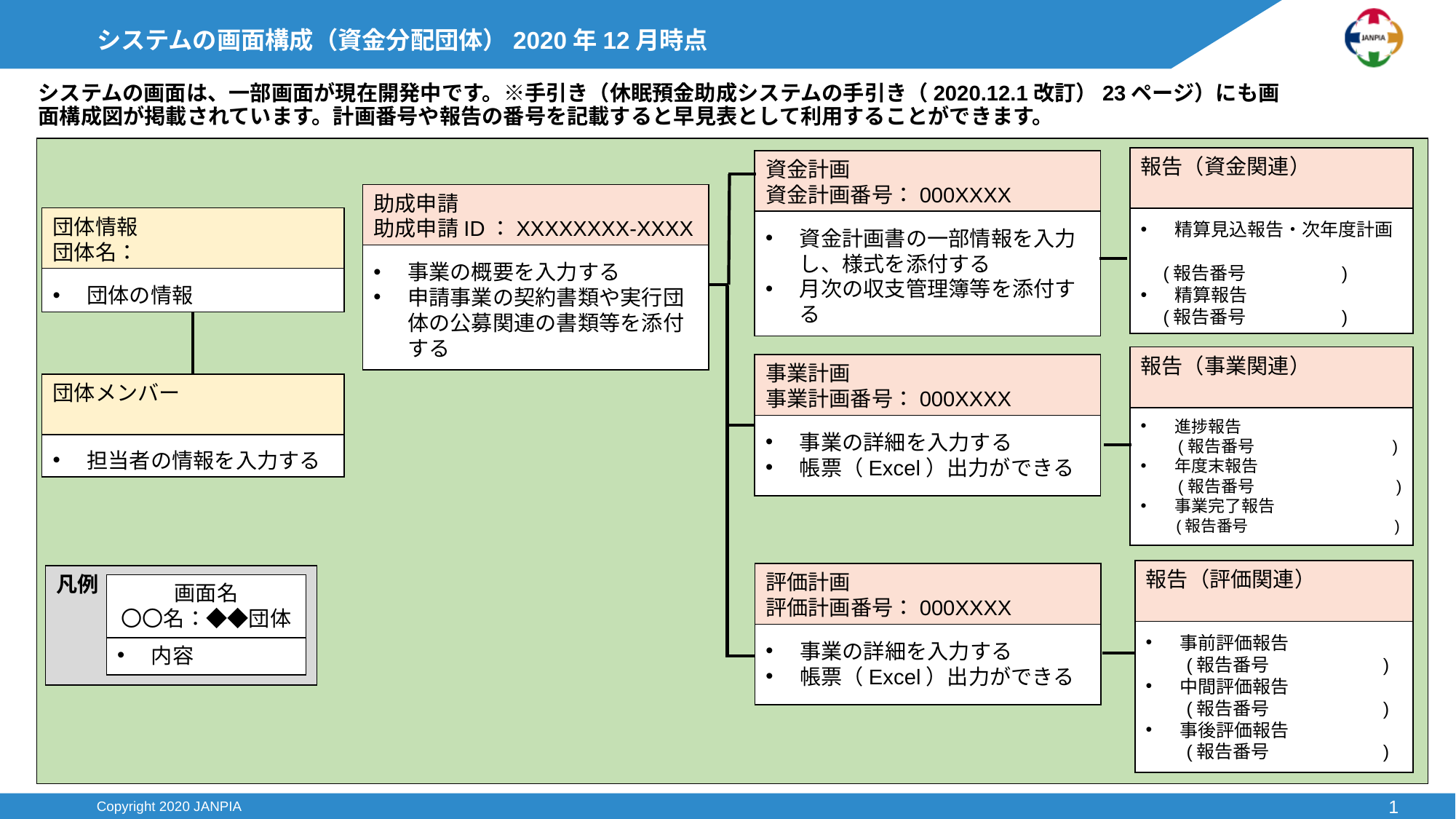

# システムの画面構成（資金分配団体）2020年12月時点
システムの画面は、一部画面が現在開発中です。※手引き（休眠預金助成システムの手引き（2020.12.1改訂）23ページ）にも画面構成図が掲載されています。計画番号や報告の番号を記載すると早見表として利用することができます。

報告（資金関連）

精算見込報告・次年度計画
　(報告番号　　　　　)
精算報告
　(報告番号　　　　　)
資金計画
資金計画番号：000XXXX

資金計画書の一部情報を入力し、様式を添付する
月次の収支管理簿等を添付する
助成申請
助成申請ID：XXXXXXXX-XXXX

事業の概要を入力する
申請事業の契約書類や実行団体の公募関連の書類等を添付する
団体情報
団体名：

団体の情報
報告（事業関連）

進捗報告
　　(報告番号　　　　　　　　)
年度末報告
　　(報告番号　　　　 　　　　)
事業完了報告
　　(報告番号　　　　　　　　　)
事業計画
事業計画番号：000XXXX

事業の詳細を入力する
帳票（Excel）出力ができる
団体メンバー

担当者の情報を入力する
報告（評価関連）

事前評価報告
　　(報告番号　　　　　　)
中間評価報告
　　(報告番号　　　　　　)
事後評価報告
　　(報告番号　　　　　　)
評価計画
評価計画番号：000XXXX

事業の詳細を入力する
帳票（Excel）出力ができる
凡例
画面名
〇〇名：◆◆団体

内容